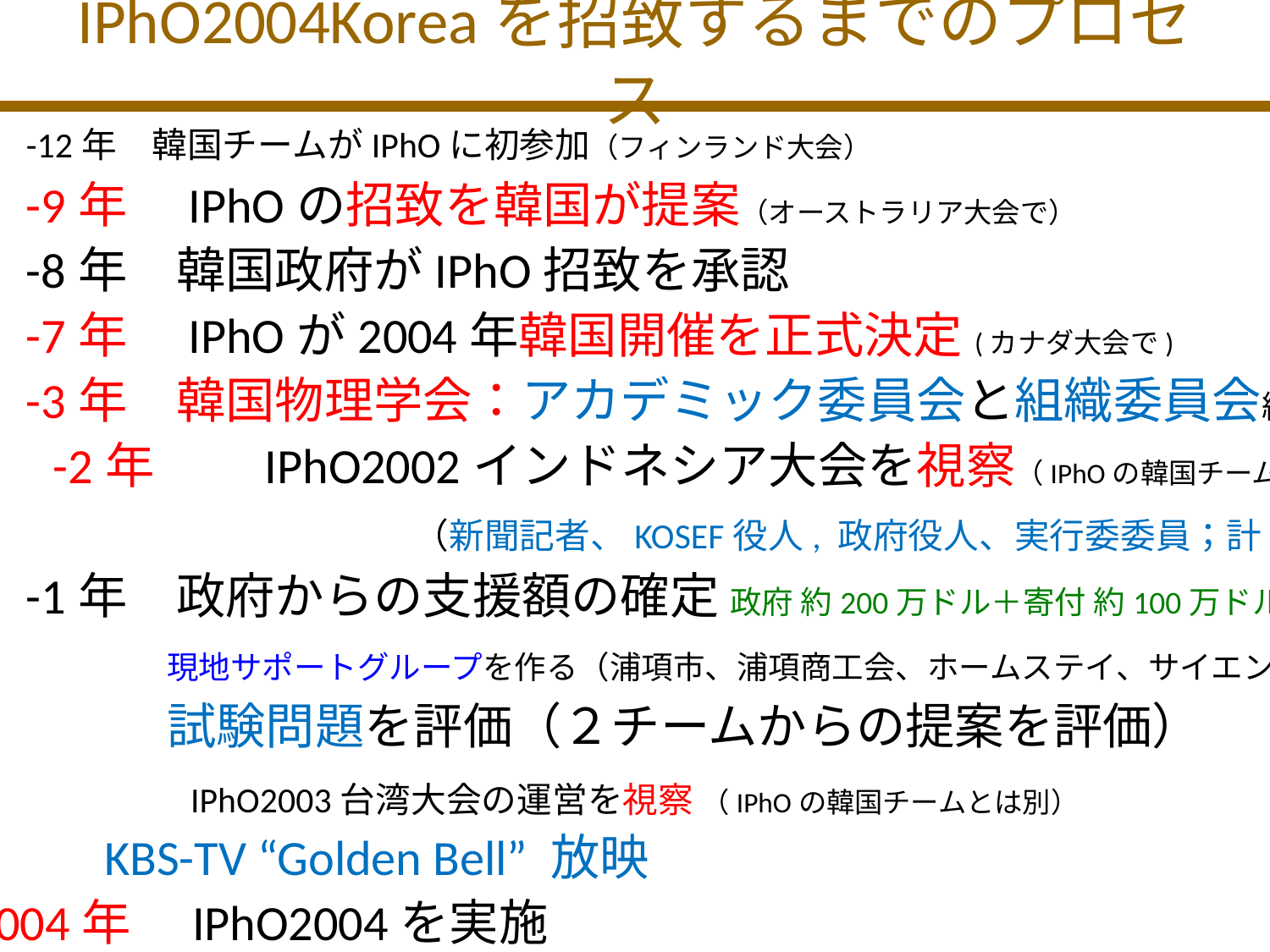

# IPhO2004Koreaを招致するまでのプロセス
     -12年　韓国チームがIPhOに初参加（フィンランド大会）
     -9年　IPhOの招致を韓国が提案（オーストラリア大会で）
     -8年　韓国政府がIPhO招致を承認
     -7年　IPhOが2004年韓国開催を正式決定(カナダ大会で)
     -3年　韓国物理学会：アカデミック委員会と組織委員会組織
　  -2年　　IPhO2002インドネシア大会を視察（IPhOの韓国チームとは別）
　　　　　　　　　（新聞記者、KOSEF役人, 政府役人、実行委委員；計10名）
     -1年　政府からの支援額の確定 政府 約200万ドル＋寄付 約100万ドル
　　　　現地サポートグループを作る（浦項市、浦項商工会、ホームステイ、サイエンス高校）
　　　　試験問題を評価（２チームからの提案を評価）
　　　　　　IPhO2003台湾大会の運営を視察 （IPhOの韓国チームとは別）
            KBS-TV “Golden Bell” 放映
2004年　IPhO2004を実施